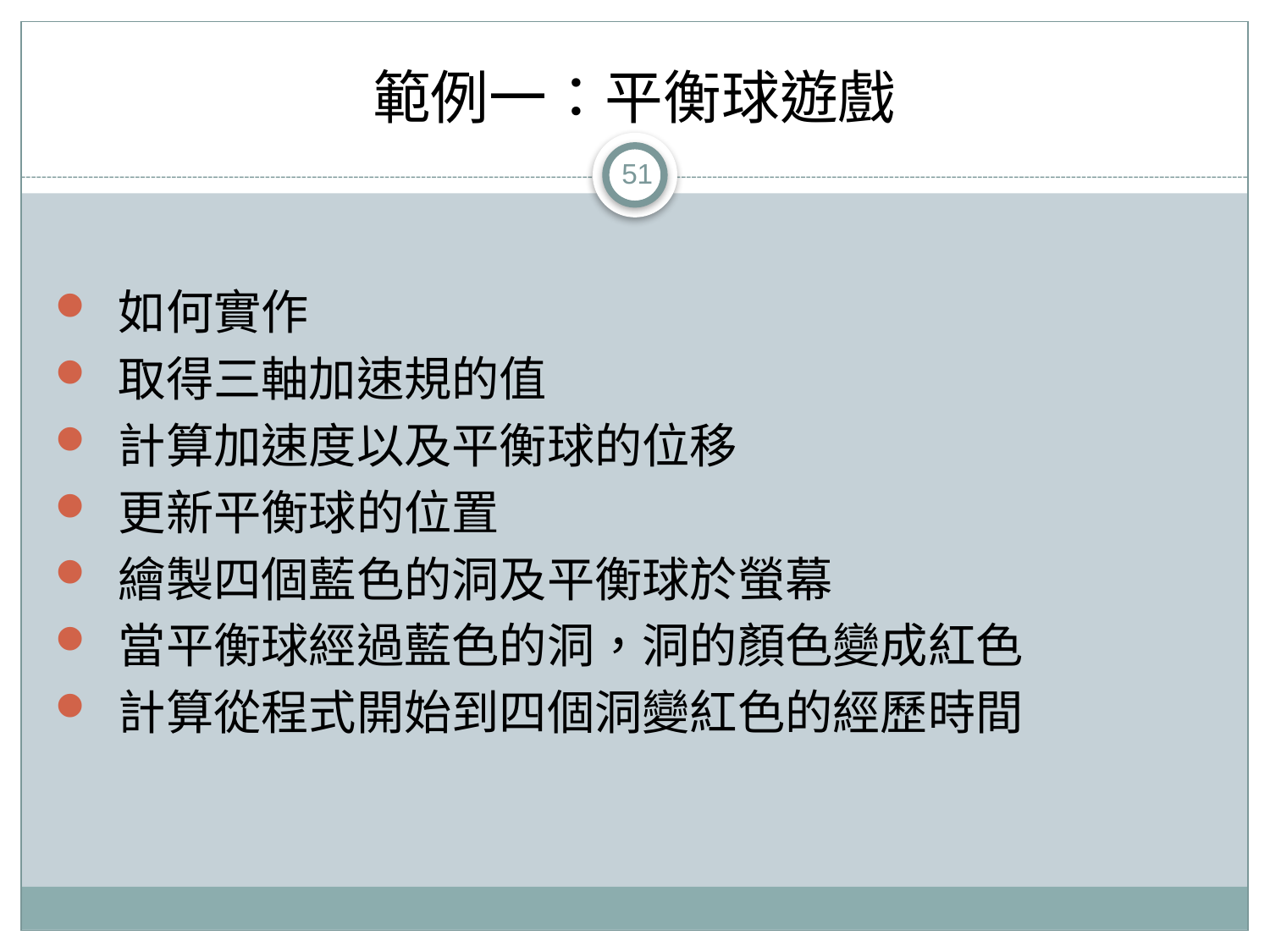

# 範例一：平衡球遊戲
51
如何實作
取得三軸加速規的值
計算加速度以及平衡球的位移
更新平衡球的位置
繪製四個藍色的洞及平衡球於螢幕
當平衡球經過藍色的洞，洞的顏色變成紅色
計算從程式開始到四個洞變紅色的經歷時間